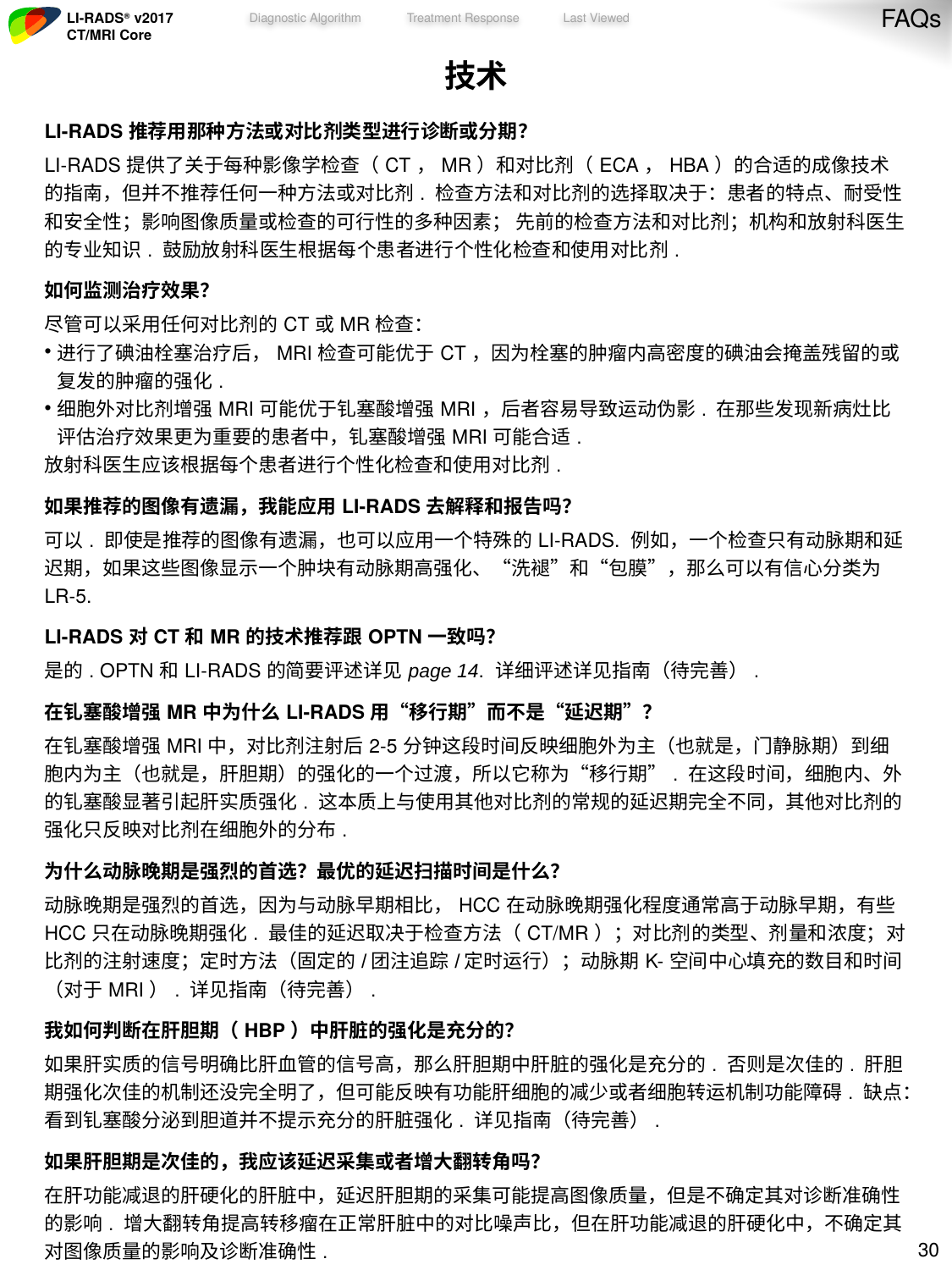

FAQs
| 技术 |
| --- |
| LI-RADS推荐用那种方法或对比剂类型进行诊断或分期？ LI-RADS提供了关于每种影像学检查（CT，MR）和对比剂（ECA，HBA）的合适的成像技术的指南，但并不推荐任何一种方法或对比剂. 检查方法和对比剂的选择取决于：患者的特点、耐受性和安全性；影响图像质量或检查的可行性的多种因素； 先前的检查方法和对比剂；机构和放射科医生的专业知识. 鼓励放射科医生根据每个患者进行个性化检查和使用对比剂. |
| 如何监测治疗效果？ 尽管可以采用任何对比剂的CT或MR检查： 进行了碘油栓塞治疗后，MRI检查可能优于CT，因为栓塞的肿瘤内高密度的碘油会掩盖残留的或复发的肿瘤的强化. 细胞外对比剂增强MRI可能优于钆塞酸增强MRI，后者容易导致运动伪影. 在那些发现新病灶比评估治疗效果更为重要的患者中，钆塞酸增强MRI可能合适. 放射科医生应该根据每个患者进行个性化检查和使用对比剂. |
| 如果推荐的图像有遗漏，我能应用LI-RADS去解释和报告吗？ 可以. 即使是推荐的图像有遗漏，也可以应用一个特殊的LI-RADS. 例如，一个检查只有动脉期和延迟期，如果这些图像显示一个肿块有动脉期高强化、“洗褪”和“包膜”，那么可以有信心分类为LR-5. |
| LI-RADS对CT和MR的技术推荐跟OPTN一致吗？ 是的. OPTN和LI-RADS的简要评述详见page 14. 详细评述详见指南（待完善）. |
| 在钆塞酸增强MR中为什么LI-RADS用“移行期”而不是“延迟期”？ 在钆塞酸增强MRI中，对比剂注射后2-5分钟这段时间反映细胞外为主（也就是，门静脉期）到细胞内为主（也就是，肝胆期）的强化的一个过渡，所以它称为“移行期”. 在这段时间，细胞内、外的钆塞酸显著引起肝实质强化. 这本质上与使用其他对比剂的常规的延迟期完全不同，其他对比剂的强化只反映对比剂在细胞外的分布. |
| 为什么动脉晚期是强烈的首选？最优的延迟扫描时间是什么？ 动脉晚期是强烈的首选，因为与动脉早期相比，HCC在动脉晚期强化程度通常高于动脉早期，有些HCC只在动脉晚期强化. 最佳的延迟取决于检查方法（CT/MR）；对比剂的类型、剂量和浓度；对比剂的注射速度；定时方法（固定的/团注追踪/定时运行）；动脉期K-空间中心填充的数目和时间（对于MRI）. 详见指南（待完善）. |
| 我如何判断在肝胆期（HBP）中肝脏的强化是充分的？ 如果肝实质的信号明确比肝血管的信号高，那么肝胆期中肝脏的强化是充分的. 否则是次佳的. 肝胆期强化次佳的机制还没完全明了，但可能反映有功能肝细胞的减少或者细胞转运机制功能障碍. 缺点：看到钆塞酸分泌到胆道并不提示充分的肝脏强化. 详见指南（待完善）. |
| 如果肝胆期是次佳的，我应该延迟采集或者增大翻转角吗？ 在肝功能减退的肝硬化的肝脏中，延迟肝胆期的采集可能提高图像质量，但是不确定其对诊断准确性的影响. 增大翻转角提高转移瘤在正常肝脏中的对比噪声比，但在肝功能减退的肝硬化中，不确定其对图像质量的影响及诊断准确性. |
30